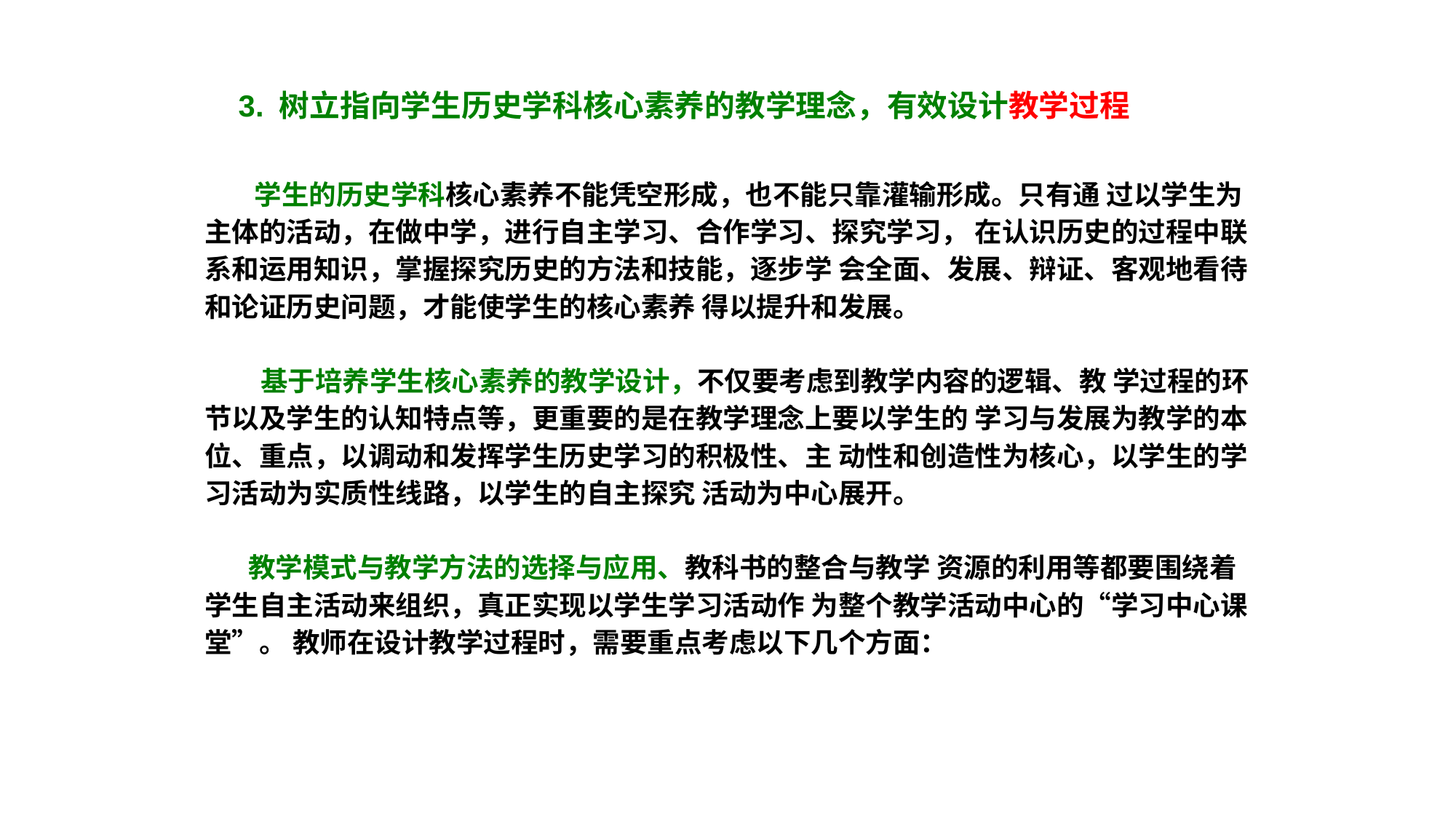

3. 树立指向学生历史学科核心素养的教学理念，有效设计教学过程
       学生的历史学科核心素养不能凭空形成，也不能只靠灌输形成。只有通 过以学生为主体的活动，在做中学，进行自主学习、合作学习、探究学习， 在认识历史的过程中联系和运用知识，掌握探究历史的方法和技能，逐步学 会全面、发展、辩证、客观地看待和论证历史问题，才能使学生的核心素养 得以提升和发展。

        基于培养学生核心素养的教学设计，不仅要考虑到教学内容的逻辑、教 学过程的环节以及学生的认知特点等，更重要的是在教学理念上要以学生的 学习与发展为教学的本位、重点，以调动和发挥学生历史学习的积极性、主 动性和创造性为核心，以学生的学习活动为实质性线路，以学生的自主探究 活动为中心展开。

      教学模式与教学方法的选择与应用、教科书的整合与教学 资源的利用等都要围绕着学生自主活动来组织，真正实现以学生学习活动作 为整个教学活动中心的“学习中心课堂”。 教师在设计教学过程时，需要重点考虑以下几个方面：